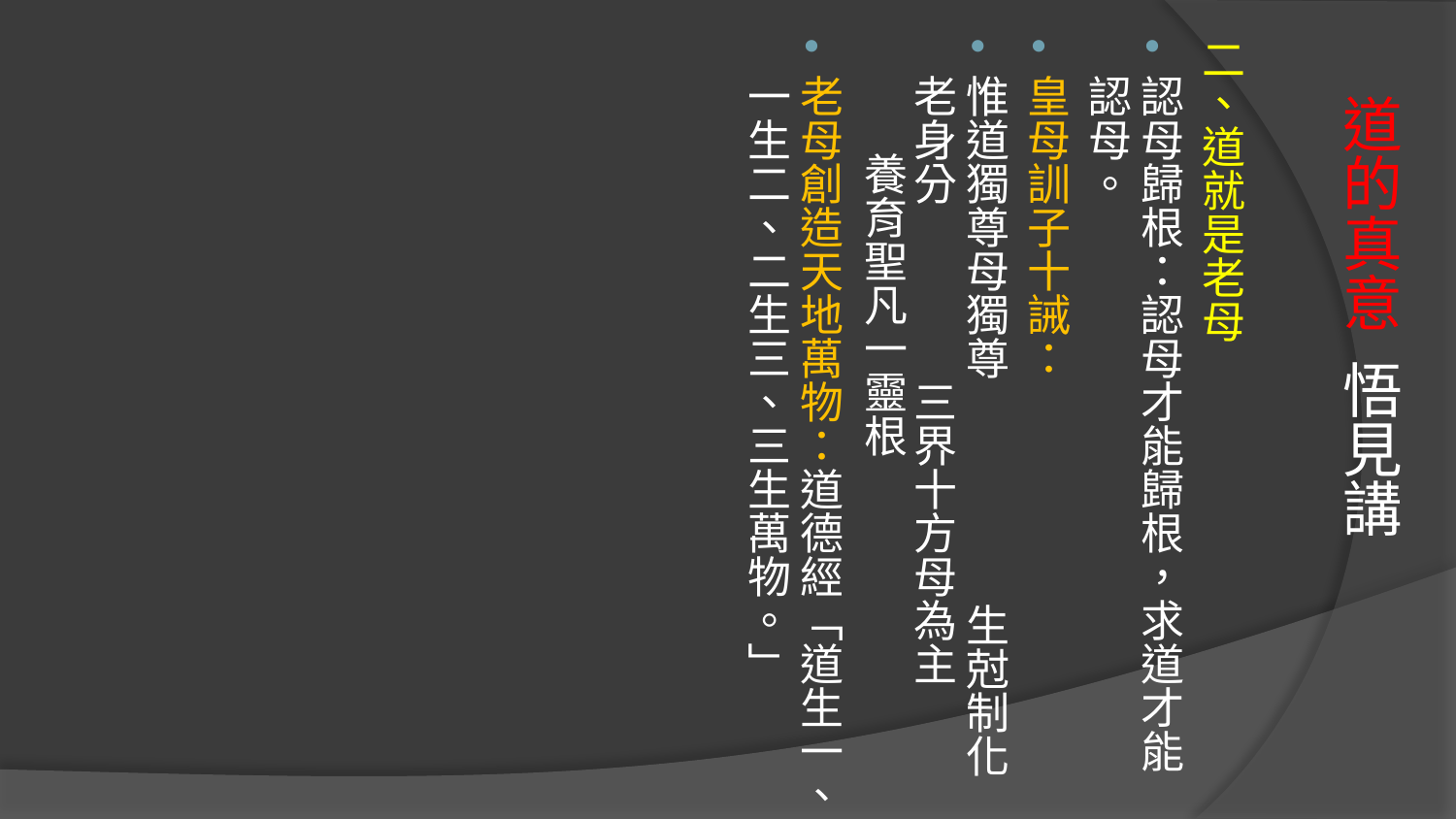

二、道就是老母
認母歸根：認母才能歸根，求道才能認母。
皇母訓子十誡：
惟道獨尊母獨尊                       生尅制化老身分                  三界十方母為主                   養育聖凡一靈根
老母創造天地萬物：道德經「道生一、一生二、二生三、三生萬物。」

# 道的真意  悟見講